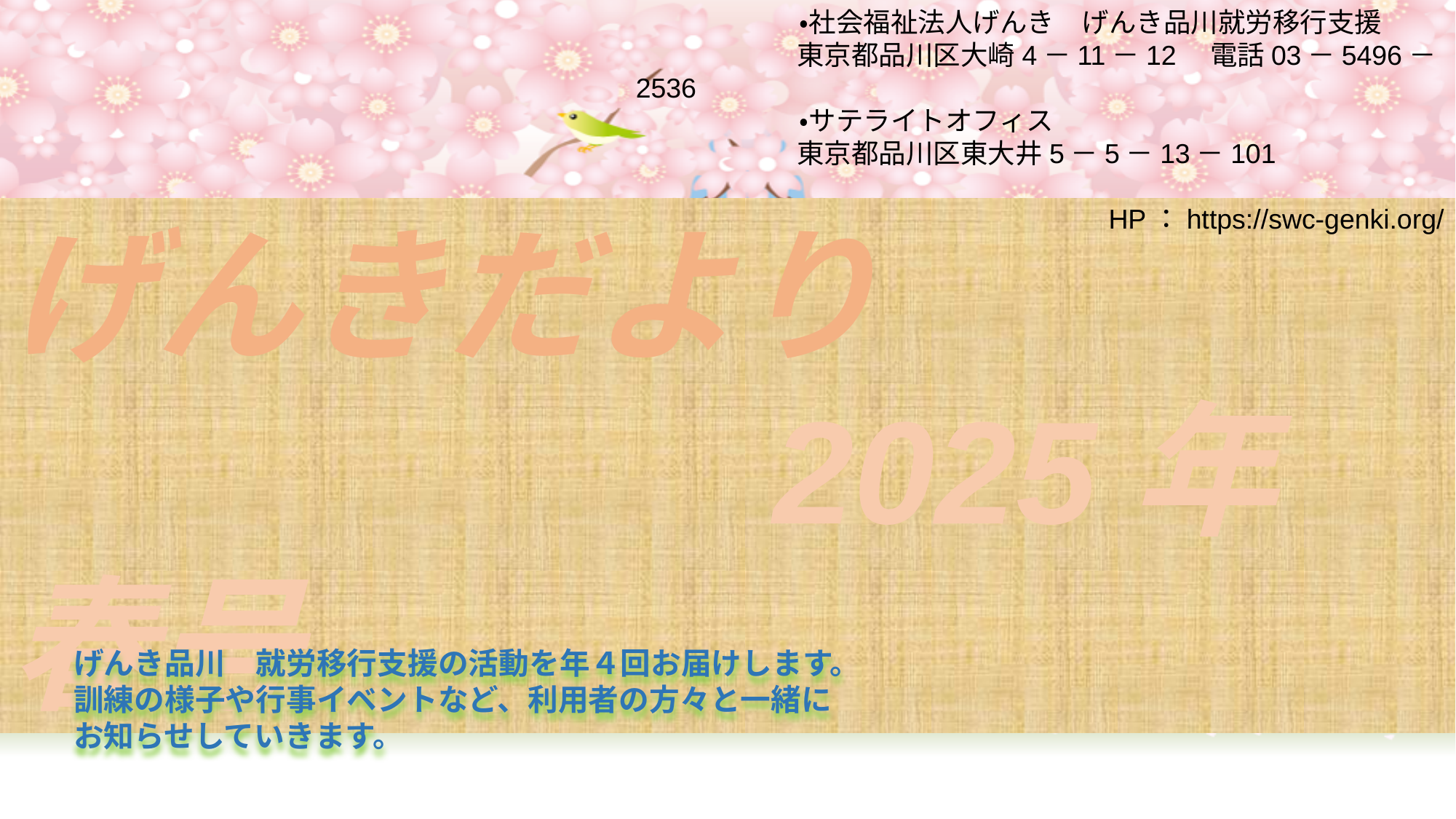

・社会福祉法人げんき　げんき品川就労移行支援
　　　　　    東京都品川区大崎4－11－12　電話03－5496－2536
　　　　　　・サテライトオフィス
　　　　　    東京都品川区東大井5－5－13－101

HP：https://swc-genki.org/
げんきだより
　　　　　2025年　春号
げんき品川　就労移行支援の活動を年４回お届けします。
訓練の様子や行事イベントなど、利用者の方々と一緒に
お知らせしていきます。